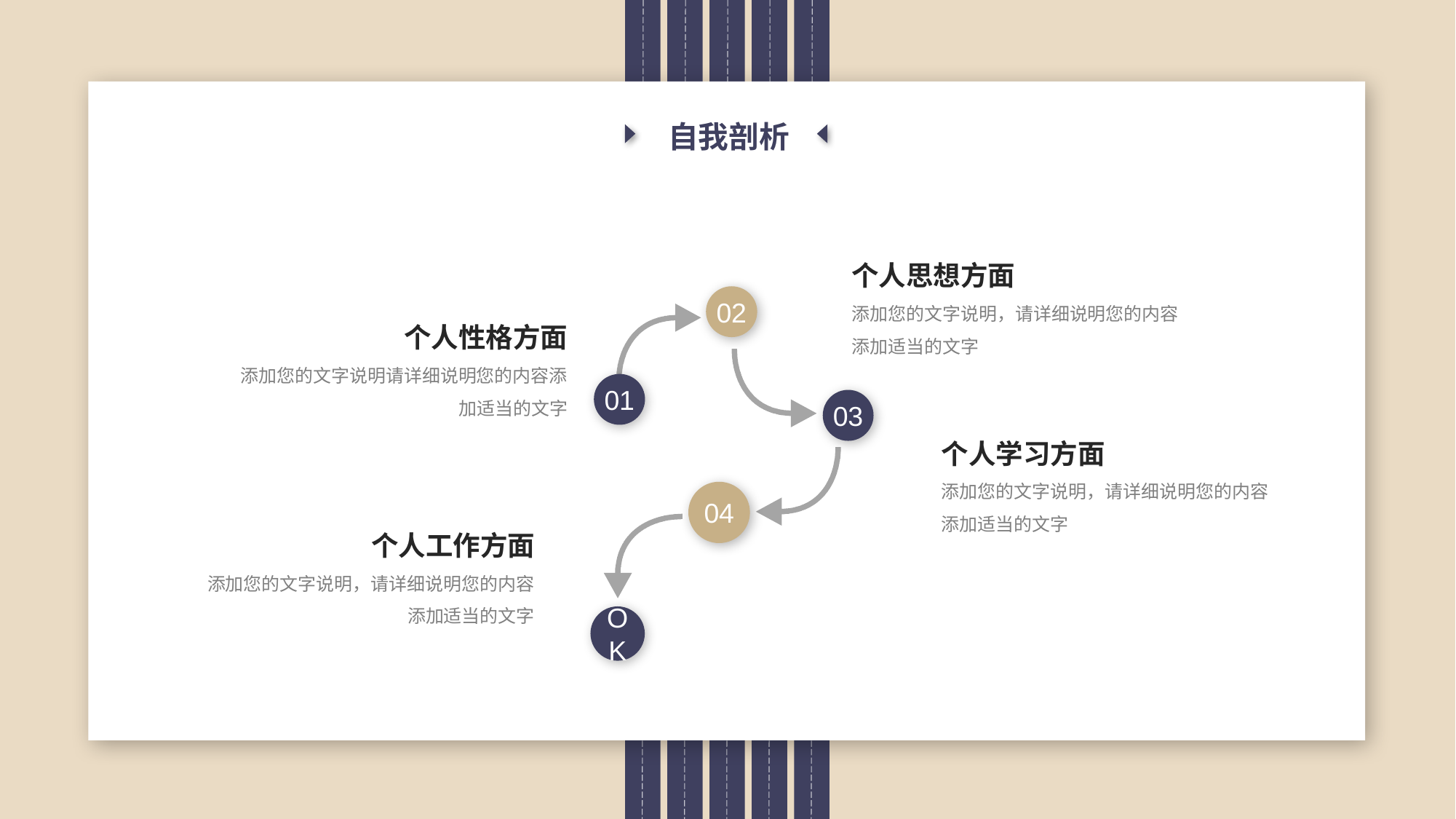

自我剖析

个人思想方面
添加您的文字说明，请详细说明您的内容添加适当的文字
02
个人性格方面
添加您的文字说明请详细说明您的内容添加适当的文字

01
03
个人学习方面
添加您的文字说明，请详细说明您的内容添加适当的文字

04
个人工作方面
添加您的文字说明，请详细说明您的内容添加适当的文字

OK